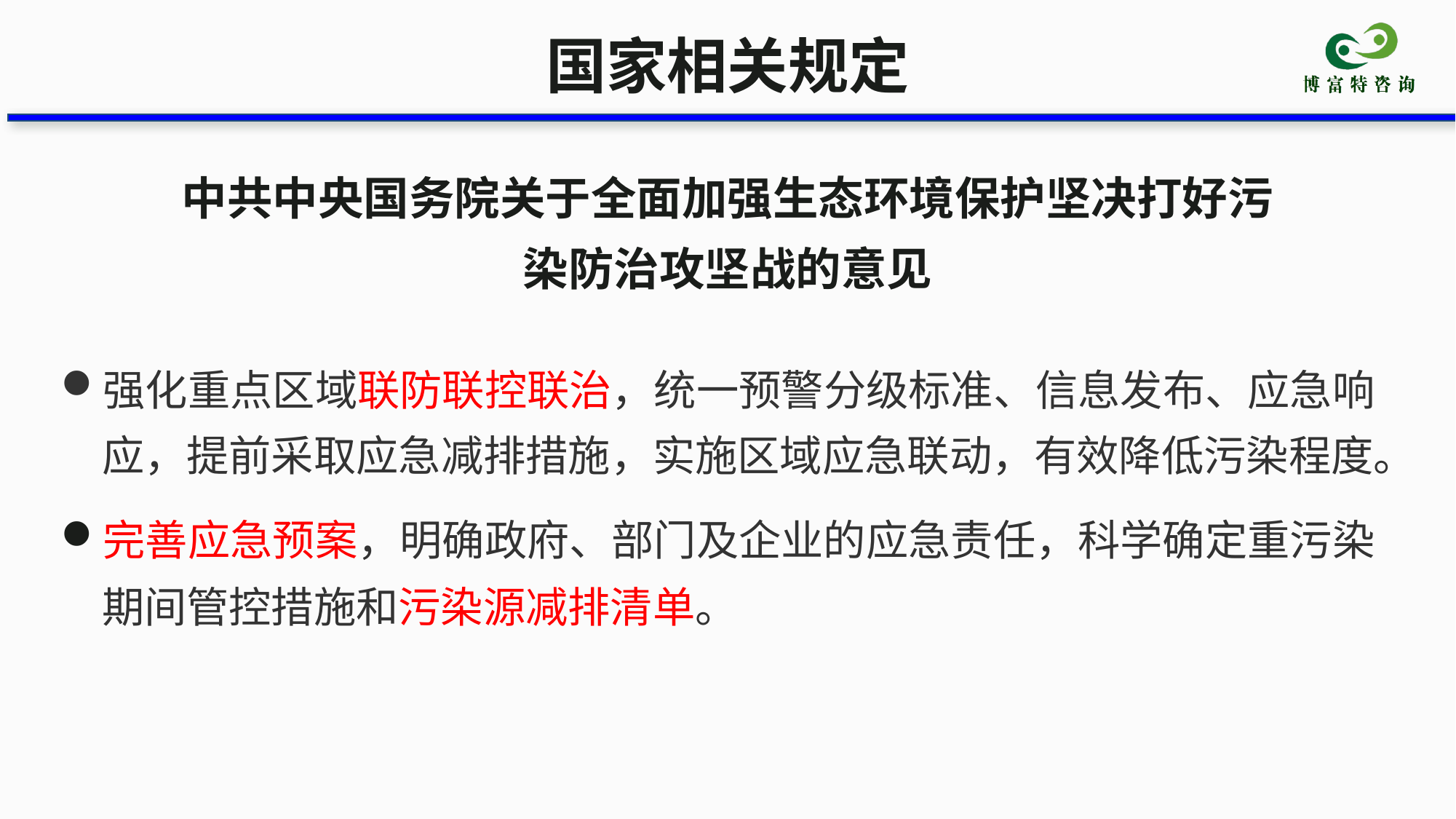

国家相关规定

中共中央国务院关于全面加强生态环境保护坚决打好污染防治攻坚战的意见
强化重点区域联防联控联治，统一预警分级标准、信息发布、应急响应，提前采取应急减排措施，实施区域应急联动，有效降低污染程度。
完善应急预案，明确政府、部门及企业的应急责任，科学确定重污染期间管控措施和污染源减排清单。